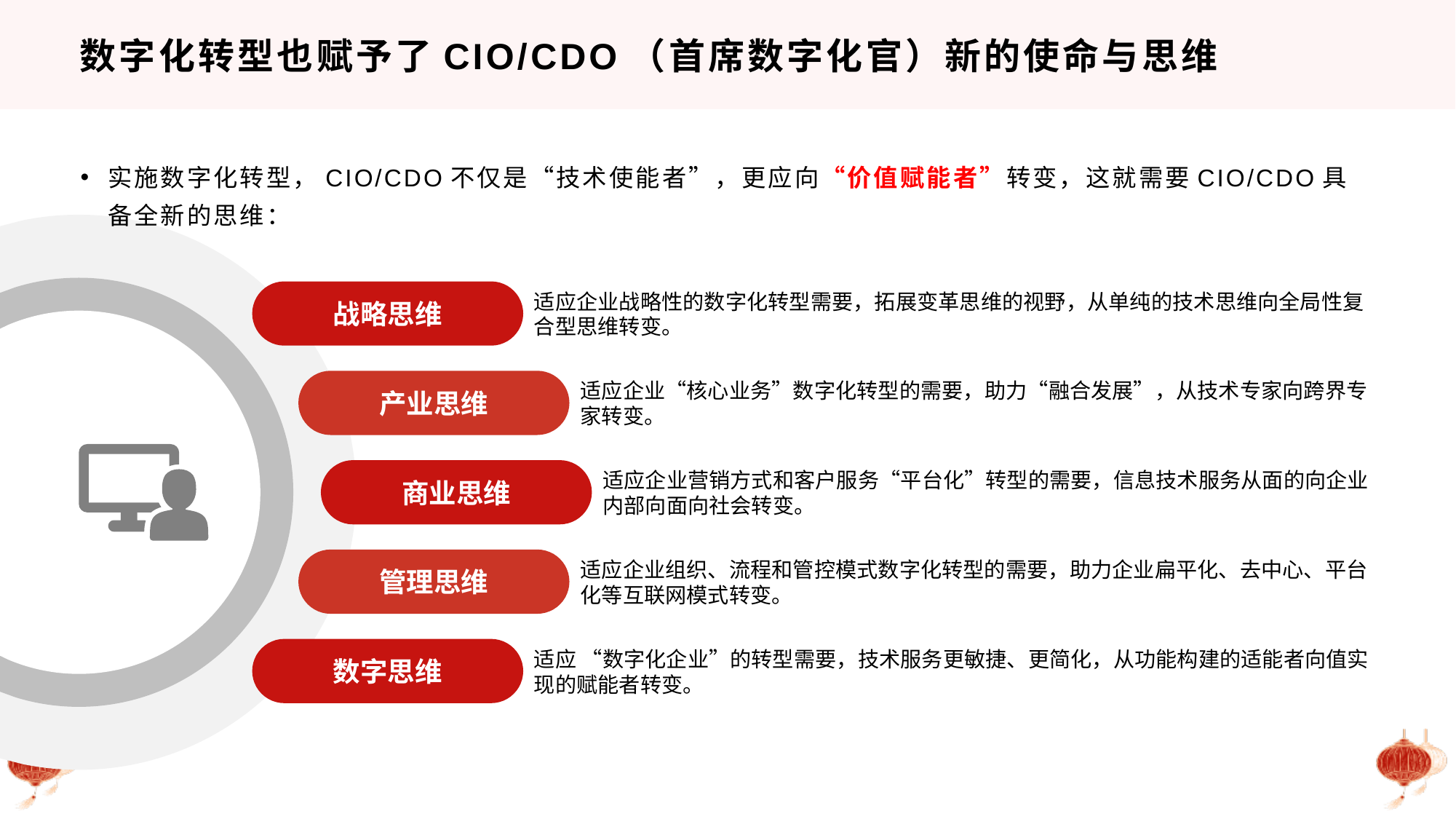

# 数字化转型也赋予了CIO/CDO（首席数字化官）新的使命与思维
实施数字化转型，CIO/CDO不仅是“技术使能者”，更应向“价值赋能者”转变，这就需要CIO/CDO具备全新的思维：

战略思维
适应企业战略性的数字化转型需要，拓展变革思维的视野，从单纯的技术思维向全局性复合型思维转变。
产业思维
适应企业“核心业务”数字化转型的需要，助力“融合发展”，从技术专家向跨界专家转变。

商业思维
适应企业营销方式和客户服务“平台化”转型的需要，信息技术服务从面的向企业内部向面向社会转变。
管理思维
适应企业组织、流程和管控模式数字化转型的需要，助力企业扁平化、去中心、平台化等互联网模式转变。
数字思维
适应 “数字化企业”的转型需要，技术服务更敏捷、更简化，从功能构建的适能者向值实现的赋能者转变。